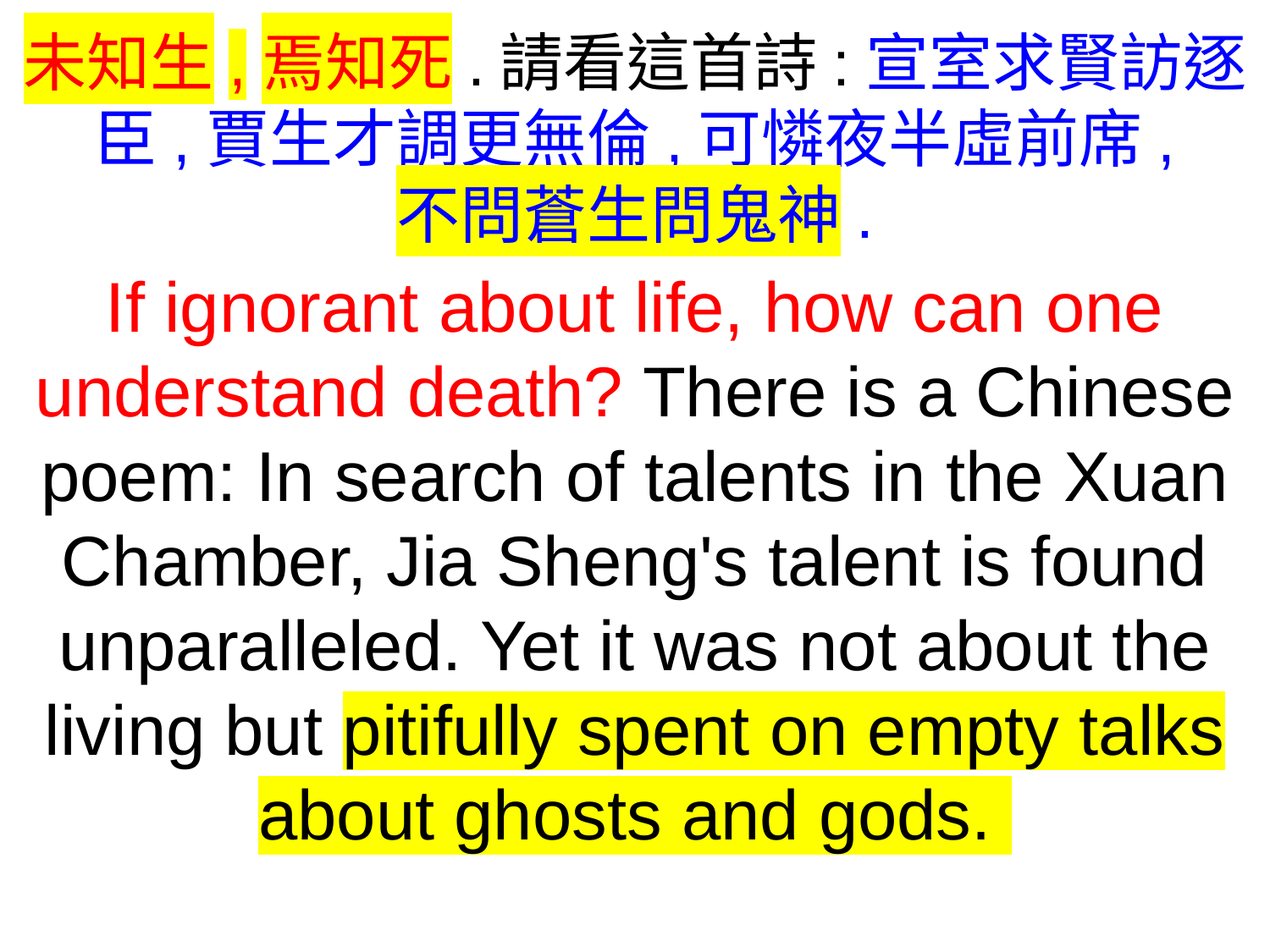

未知生,焉知死.請看這首詩:宣室求賢訪逐臣,賈生才調更無倫,可憐夜半虛前席,
不問蒼生問鬼神.
If ignorant about life, how can one understand death? There is a Chinese poem: In search of talents in the Xuan Chamber, Jia Sheng's talent is found unparalleled. Yet it was not about the living but pitifully spent on empty talks about ghosts and gods.